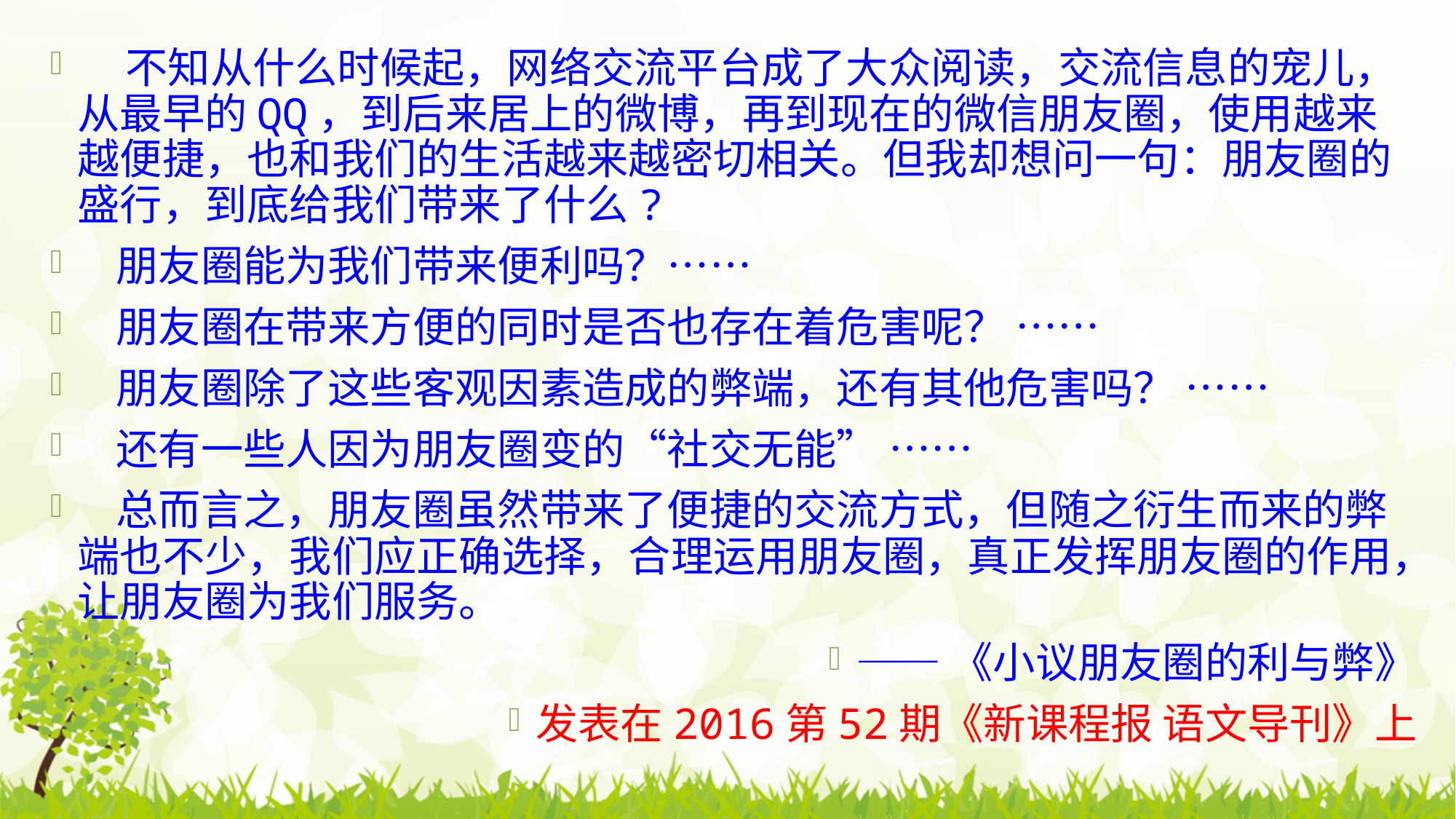

不知从什么时候起，网络交流平台成了大众阅读，交流信息的宠儿，从最早的QQ，到后来居上的微博，再到现在的微信朋友圈，使用越来越便捷，也和我们的生活越来越密切相关。但我却想问一句：朋友圈的盛行，到底给我们带来了什么?
   朋友圈能为我们带来便利吗？……
   朋友圈在带来方便的同时是否也存在着危害呢？ ……
   朋友圈除了这些客观因素造成的弊端，还有其他危害吗？ ……
   还有一些人因为朋友圈变的“社交无能” ……
   总而言之，朋友圈虽然带来了便捷的交流方式，但随之衍生而来的弊端也不少，我们应正确选择，合理运用朋友圈，真正发挥朋友圈的作用，让朋友圈为我们服务。
——《小议朋友圈的利与弊》
发表在2016第52期《新课程报 语文导刊》上